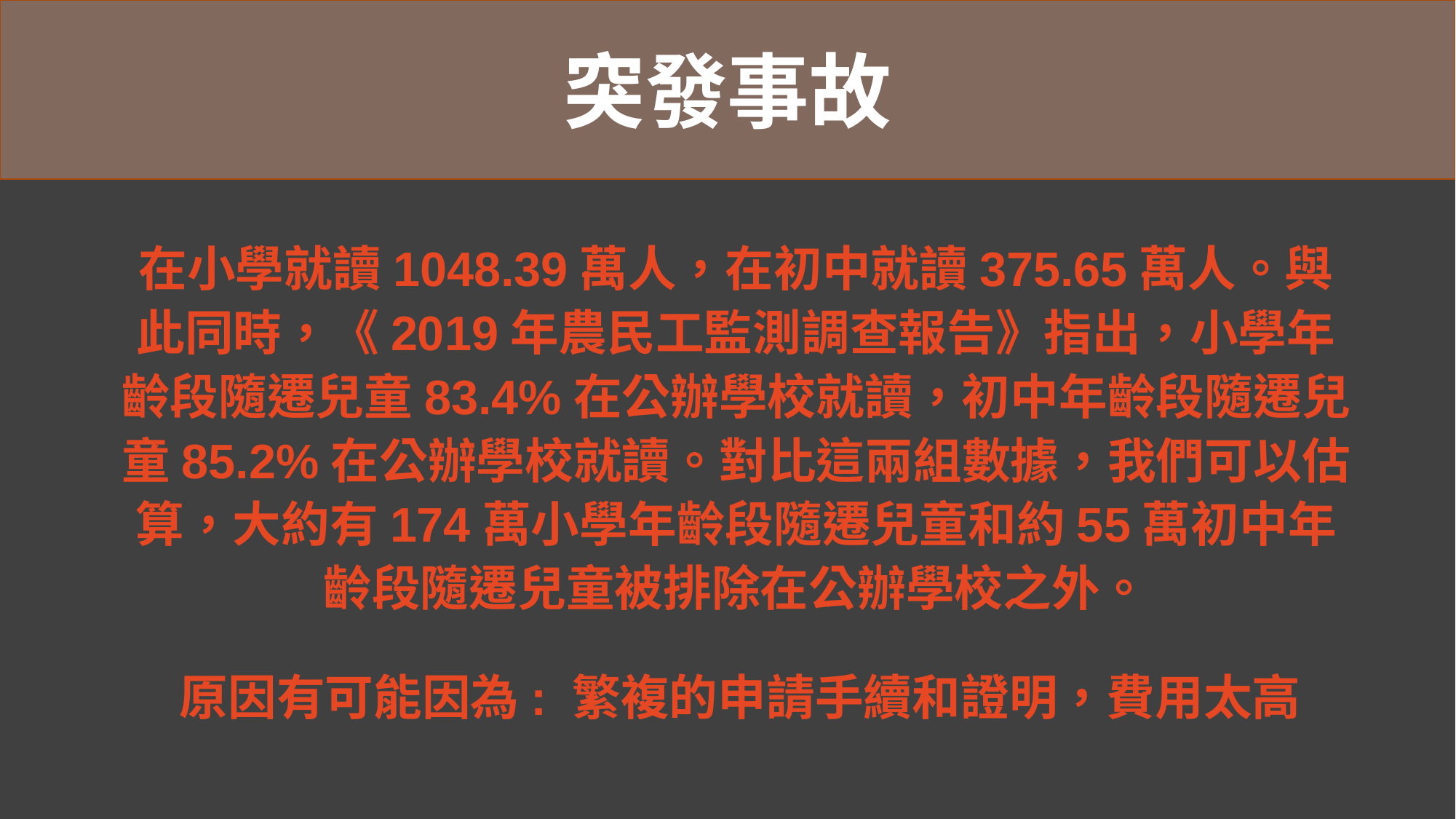

突發事故
在小學就讀1048.39萬人，在初中就讀375.65萬人。與此同時，《2019年農民工監測調查報告》指出，小學年齡段隨遷兒童83.4%在公辦學校就讀，初中年齡段隨遷兒童85.2%在公辦學校就讀。對比這兩組數據，我們可以估算，大約有174萬小學年齡段隨遷兒童和約55萬初中年齡段隨遷兒童被排除在公辦學校之外。
原因有可能因為: 繁複的申請手續和證明，費用太高